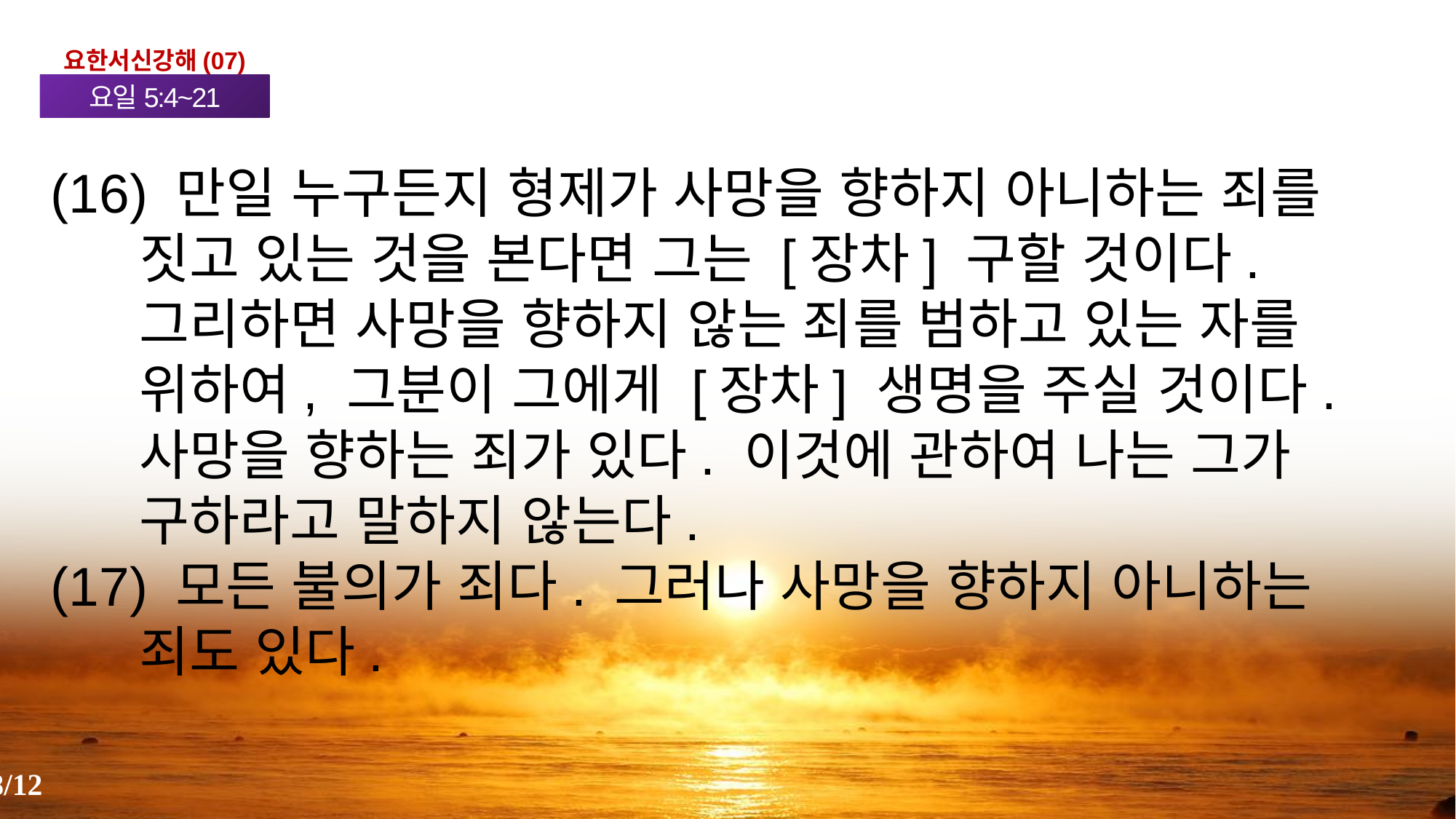

요한서신강해(07)
요일5:4~21

(16) 만일 누구든지 형제가 사망을 향하지 아니하는 죄를 짓고 있는 것을 본다면 그는 [장차] 구할 것이다. 그리하면 사망을 향하지 않는 죄를 범하고 있는 자를 위하여, 그분이 그에게 [장차] 생명을 주실 것이다. 사망을 향하는 죄가 있다. 이것에 관하여 나는 그가 구하라고 말하지 않는다.
(17) 모든 불의가 죄다. 그러나 사망을 향하지 아니하는 죄도 있다.